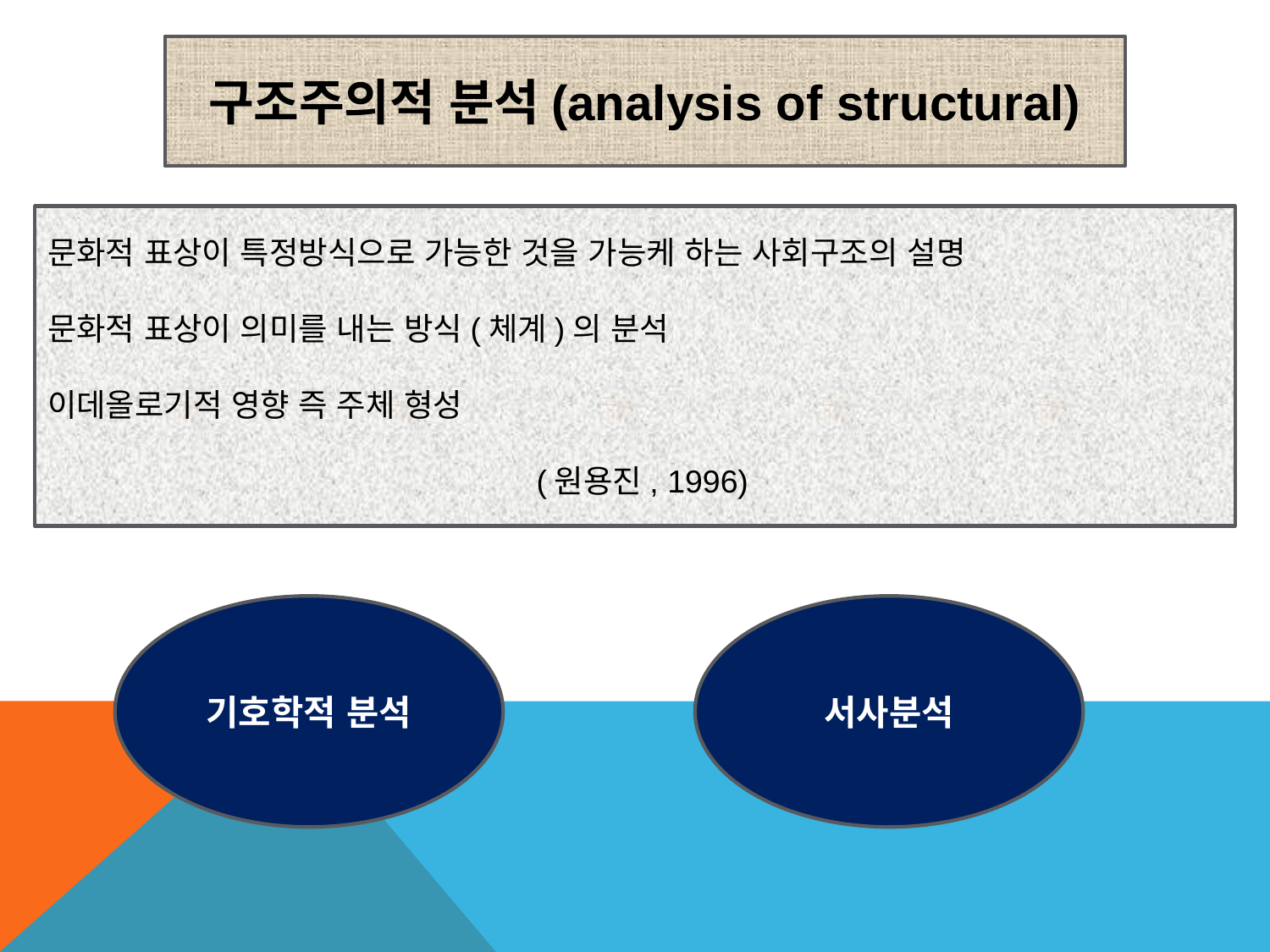

구조주의적 분석(analysis of structural)
문화적 표상이 특정방식으로 가능한 것을 가능케 하는 사회구조의 설명

문화적 표상이 의미를 내는 방식(체계)의 분석

이데올로기적 영향 즉 주체 형성

                                                       (원용진, 1996)
기호학적 분석
서사분석